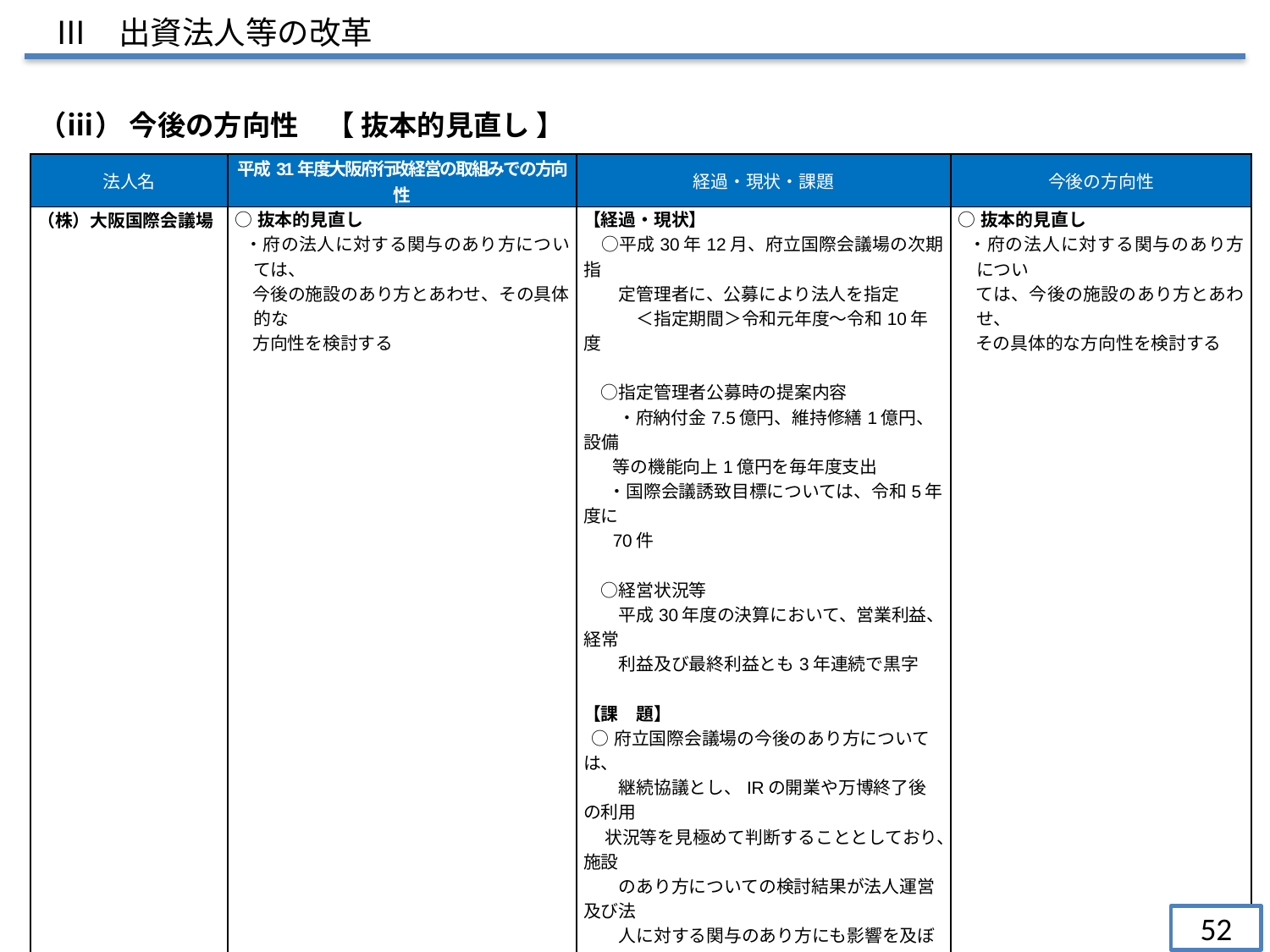

Ⅲ　出資法人等の改革
 （ⅲ） 今後の方向性　【 抜本的見直し 】
| 法人名 | 平成31年度大阪府行政経営の取組みでの方向性 | 経過・現状・課題 | 今後の方向性 |
| --- | --- | --- | --- |
| （株）大阪国際会議場 | ○抜本的見直し ・府の法人に対する関与のあり方については、 　今後の施設のあり方とあわせ、その具体的な 　方向性を検討する | 【経過・現状】 　○平成30年12月、府立国際会議場の次期指 　　定管理者に、公募により法人を指定 　　　＜指定期間＞令和元年度～令和10年度 　○指定管理者公募時の提案内容 　 ・府納付金7.5億円、維持修繕1億円、設備 等の機能向上1億円を毎年度支出 ・国際会議誘致目標については、令和5年度に 70件 　○経営状況等　　 　　平成30年度の決算において、営業利益、経常 　　利益及び最終利益とも3年連続で黒字 【課　題】 ○府立国際会議場の今後のあり方については、 　　継続協議とし、IRの開業や万博終了後の利用 状況等を見極めて判断することとしており、施設 　　のあり方についての検討結果が法人運営及び法 　　人に対する関与のあり方にも影響を及ぼす | ○抜本的見直し ・府の法人に対する関与のあり方につい 　ては、今後の施設のあり方とあわせ、 　その具体的な方向性を検討する |
|  |
| --- |
52